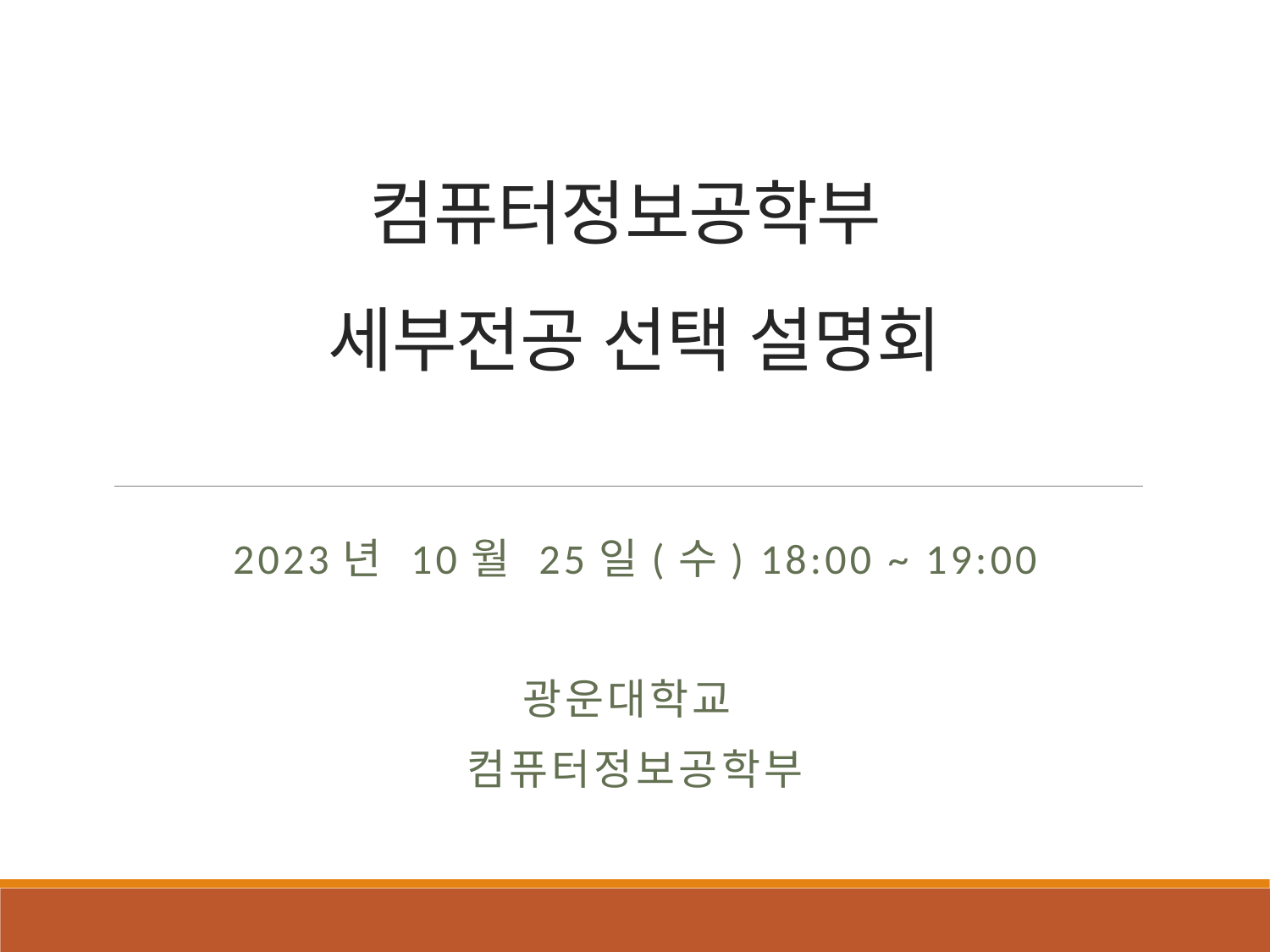

# 컴퓨터정보공학부 세부전공 선택 설명회
2023년 10월 25일(수) 18:00 ~ 19:00

광운대학교
컴퓨터정보공학부